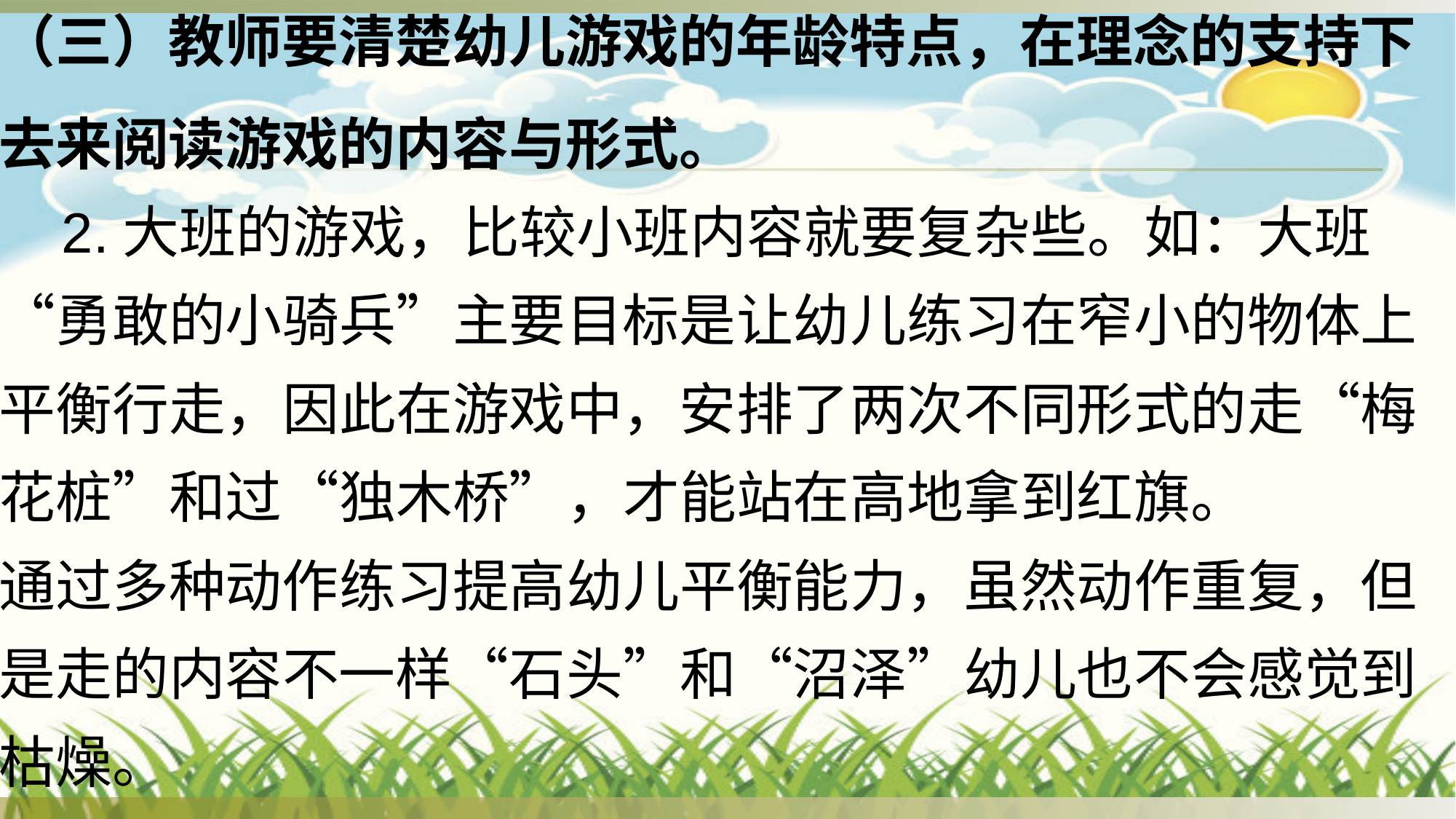

（三）教师要清楚幼儿游戏的年龄特点，在理念的支持下去来阅读游戏的内容与形式。
    2.大班的游戏，比较小班内容就要复杂些。如：大班 “勇敢的小骑兵”主要目标是让幼儿练习在窄小的物体上平衡行走，因此在游戏中，安排了两次不同形式的走“梅花桩”和过“独木桥”，才能站在高地拿到红旗。
通过多种动作练习提高幼儿平衡能力，虽然动作重复，但是走的内容不一样“石头”和“沼泽”幼儿也不会感觉到枯燥。